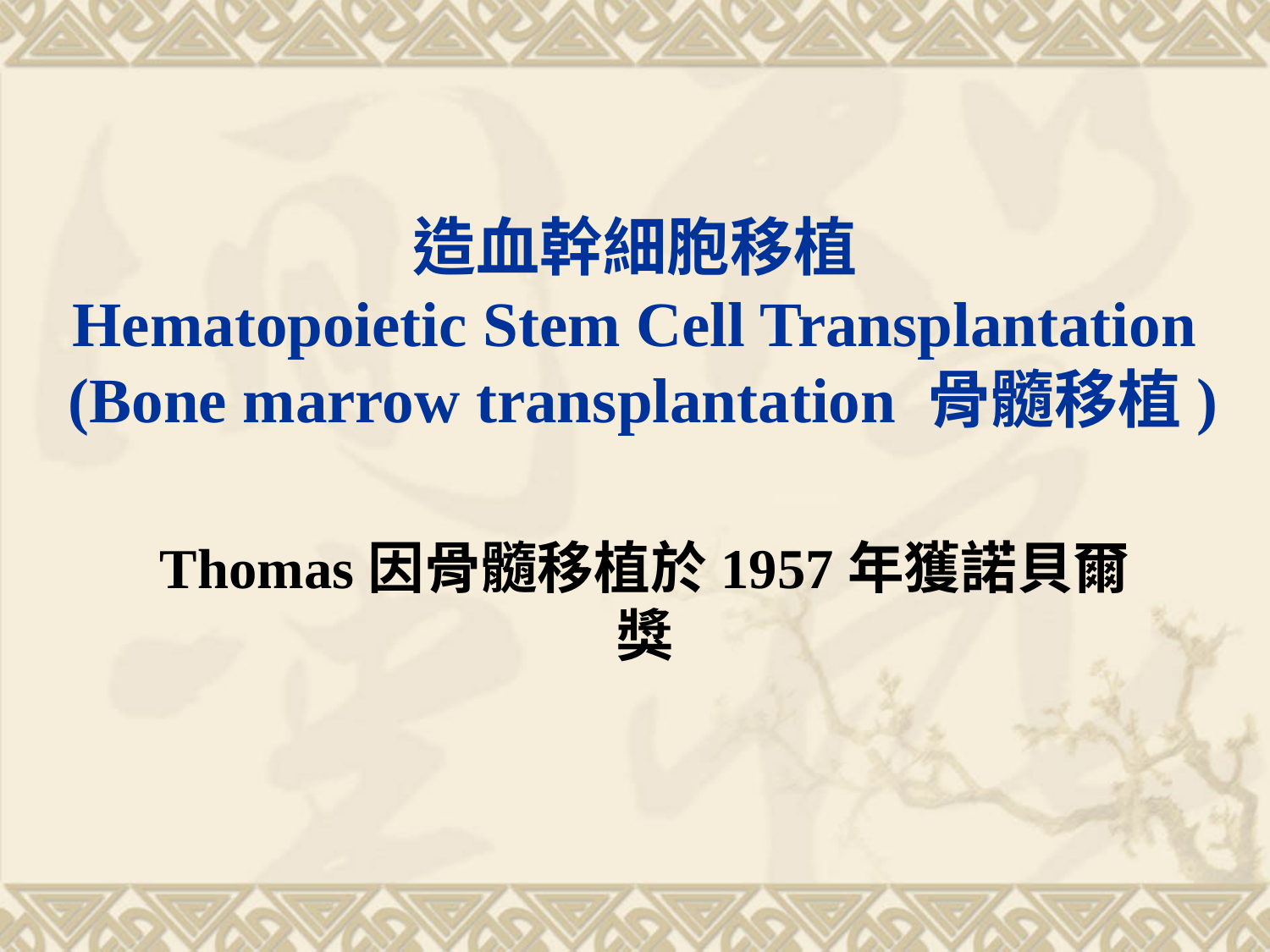

# 造血幹細胞移植 Hematopoietic Stem Cell Transplantation (Bone marrow transplantation 骨髓移植)
Thomas因骨髓移植於1957年獲諾貝爾獎